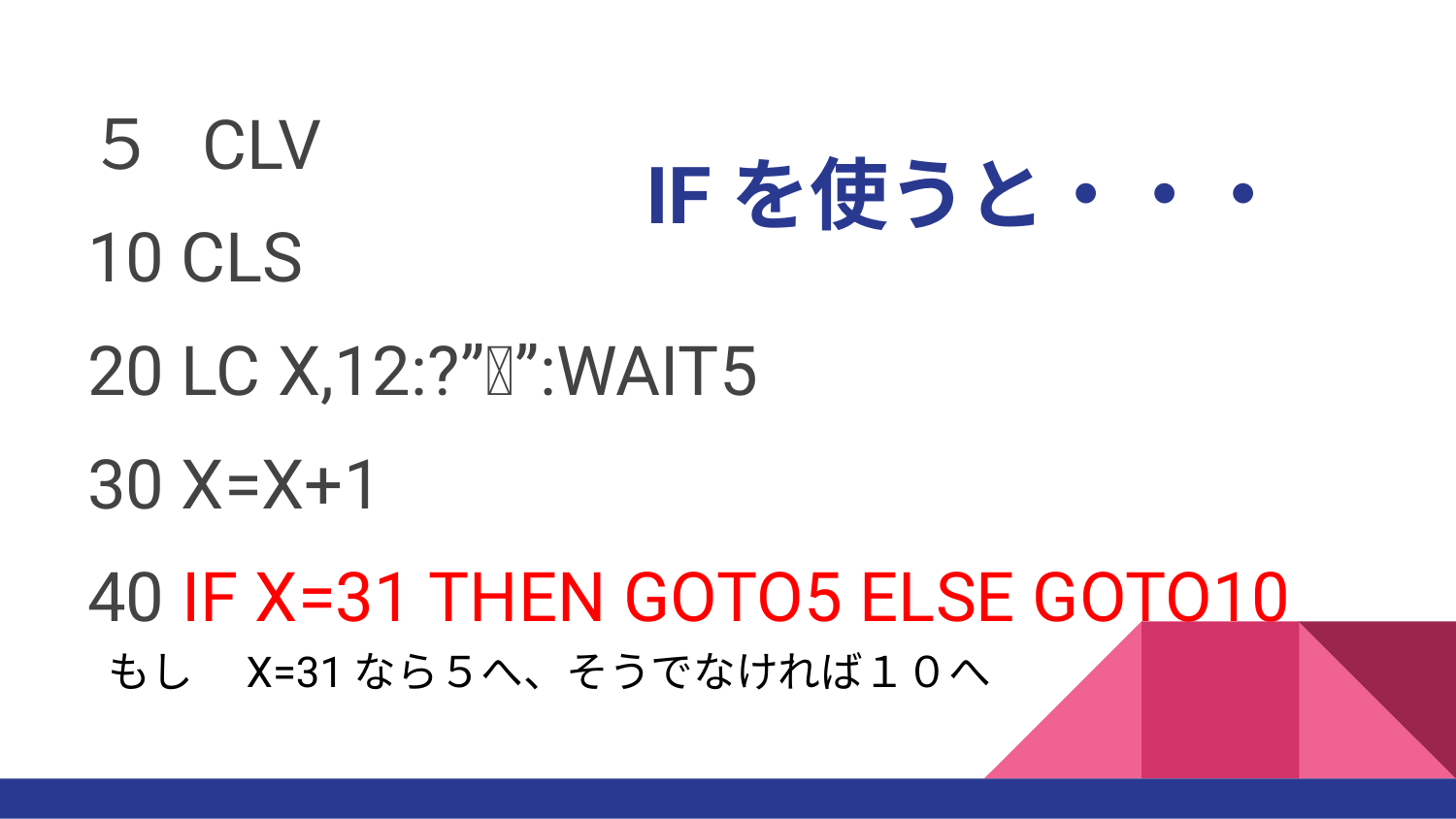

５  CLV
10 CLS
20 LC X,12:?”🧍”:WAIT5
30 X=X+1
40 IF X=31 THEN GOTO5 ELSE GOTO10
# IFを使うと・・・
もし　X=31なら５へ、そうでなければ１０へ